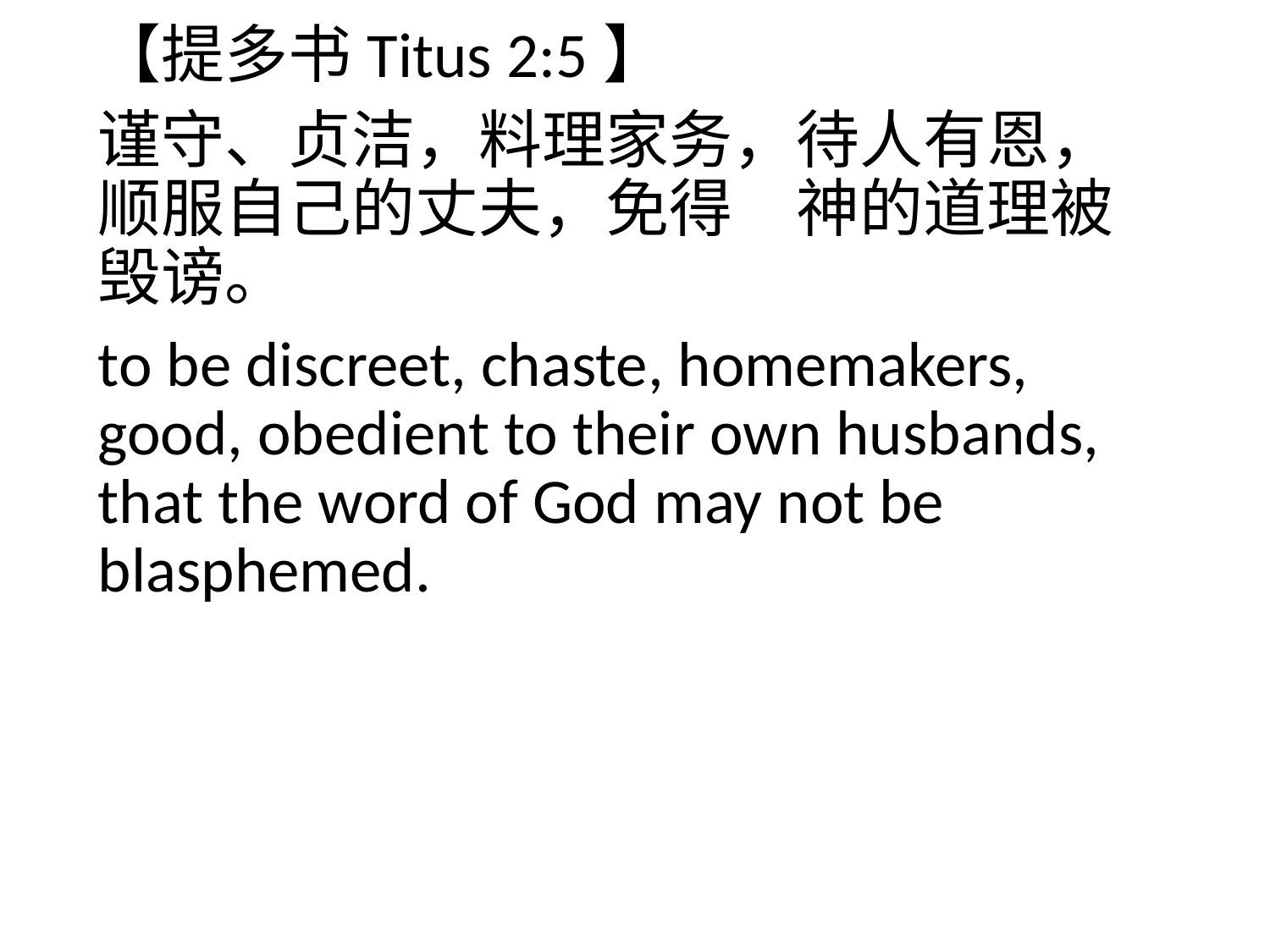

【提多书Titus 2:5】
谨守、贞洁，料理家务，待人有恩，顺服自己的丈夫，免得　神的道理被毁谤。
to be discreet, chaste, homemakers, good, obedient to their own husbands, that the word of God may not be blasphemed.